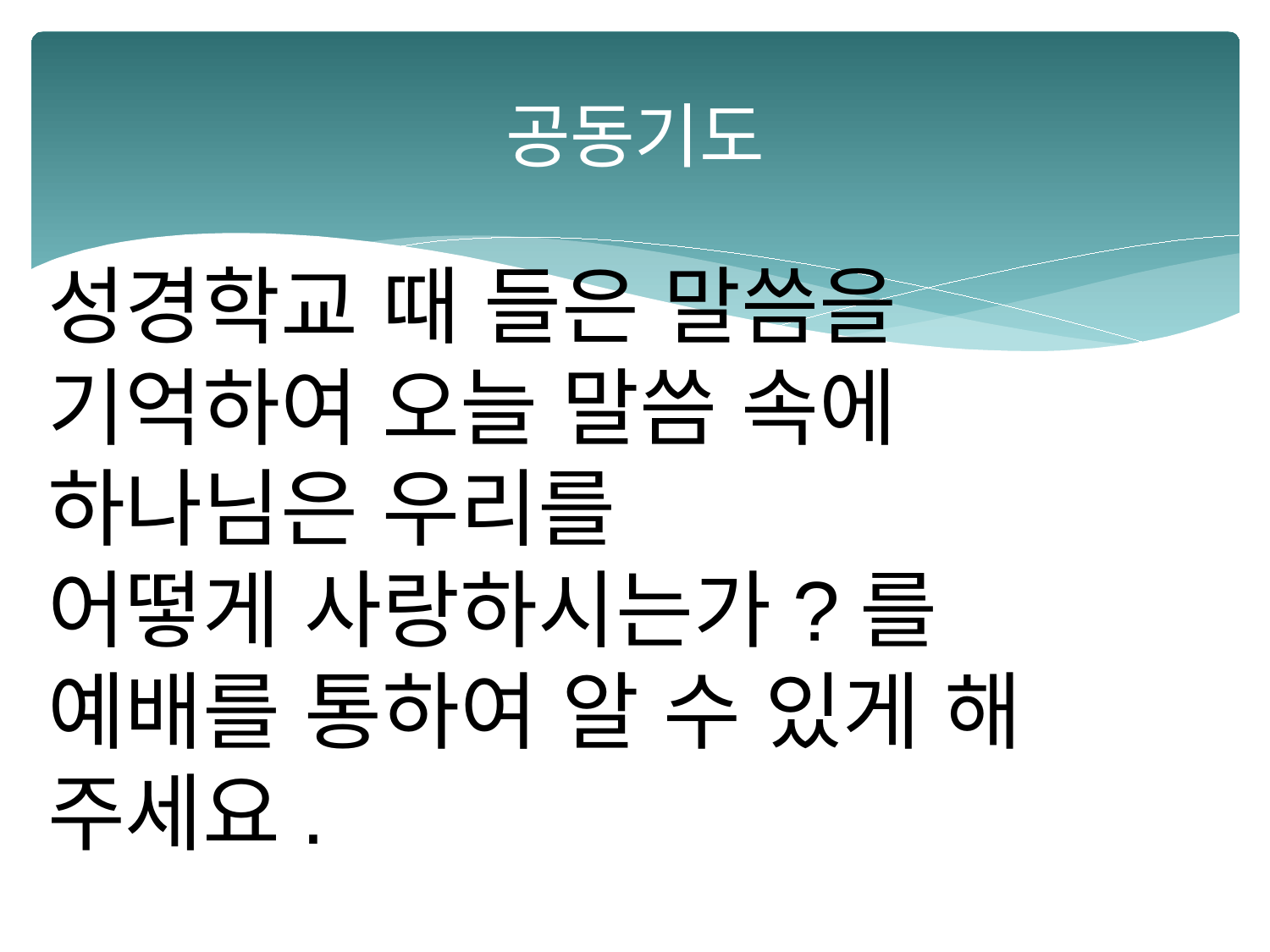

# 공동기도

성경학교 때 들은 말씀을
기억하여 오늘 말씀 속에
하나님은 우리를
어떻게 사랑하시는가?를
예배를 통하여 알 수 있게 해 주세요.